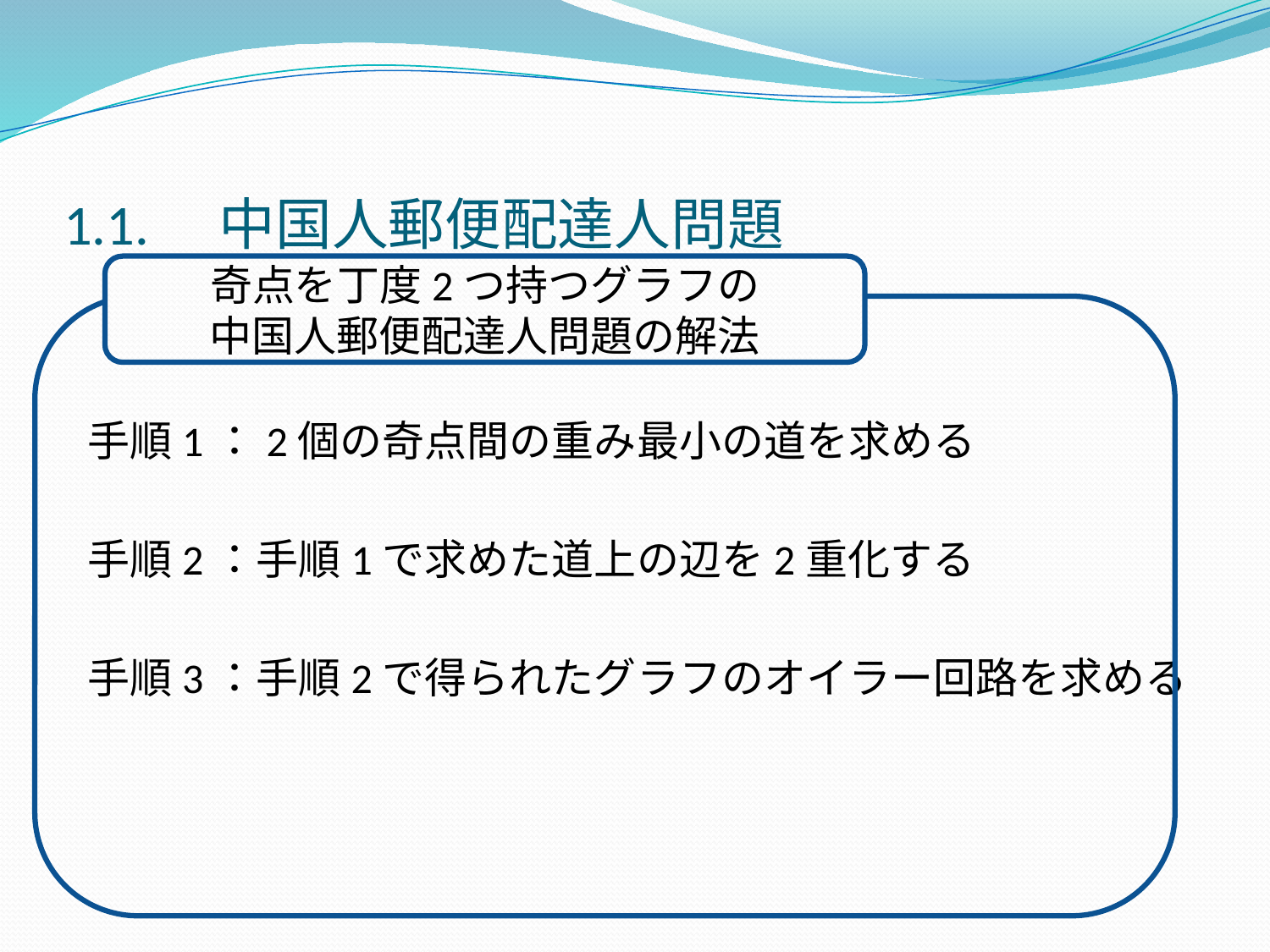

1.1.　中国人郵便配達人問題
奇点を丁度2つ持つグラフの
中国人郵便配達人問題の解法

手順1：2個の奇点間の重み最小の道を求める

手順2：手順1で求めた道上の辺を2重化する

手順3：手順2で得られたグラフのオイラー回路を求める